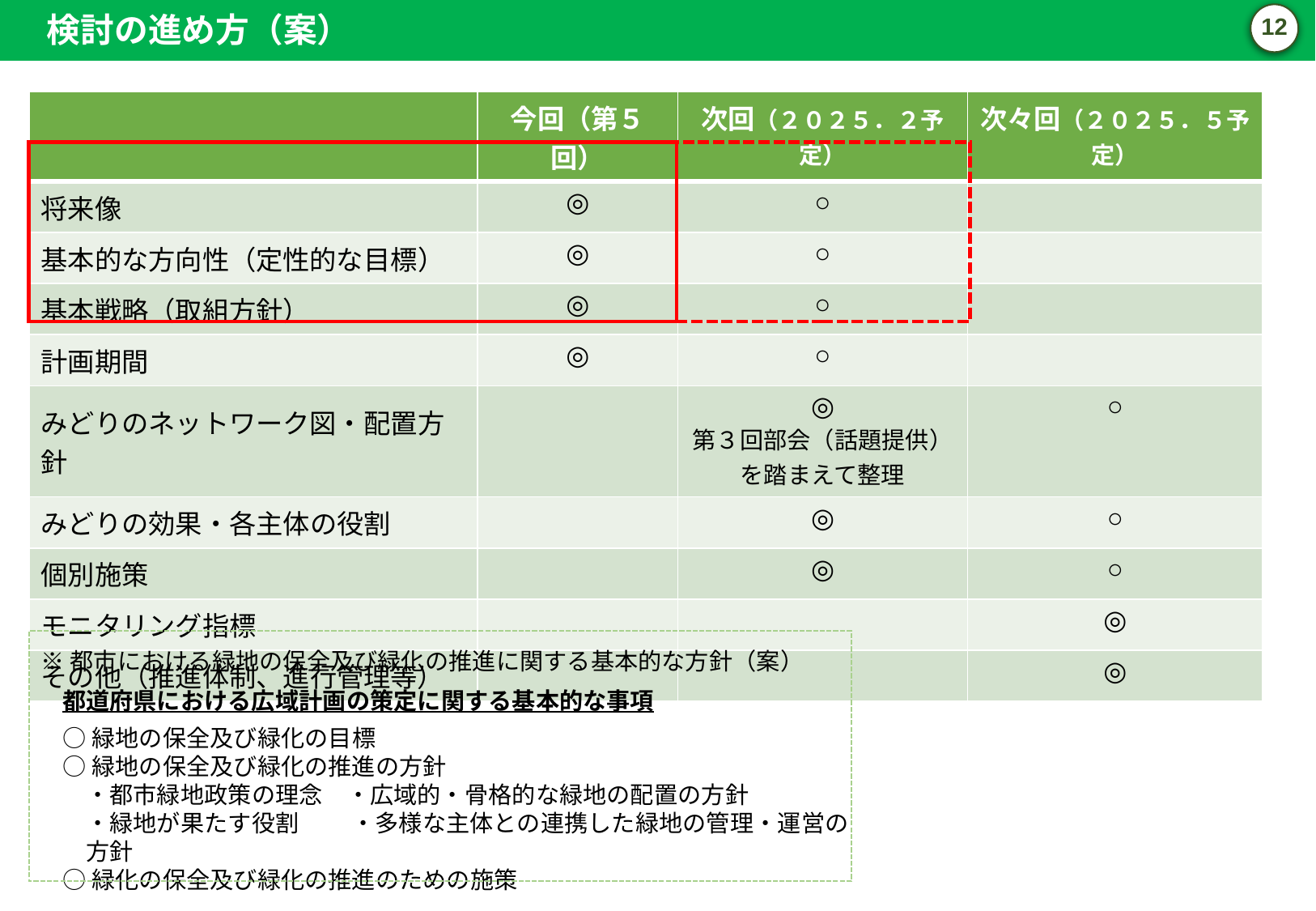

検討の進め方（案）
12
|  | 今回（第５回） | 次回（２０２５．２予定） | 次々回（２０２５．５予定） |
| --- | --- | --- | --- |
| 将来像 | ◎ | ○ |  |
| 基本的な方向性（定性的な目標） | ◎ | ○ |  |
| 基本戦略（取組方針） | ◎ | ○ |  |
| 計画期間 | ◎ | ○ |  |
| みどりのネットワーク図・配置方針 |  | ◎ 第３回部会（話題提供） を踏まえて整理 | ○ |
| みどりの効果・各主体の役割 |  | ◎ | ○ |
| 個別施策 |  | ◎ | ○ |
| モニタリング指標 |  |  | ◎ |
| その他（推進体制、進行管理等） |  |  | ◎ |

※都市における緑地の保全及び緑化の推進に関する基本的な方針（案）
都道府県における広域計画の策定に関する基本的な事項
○緑地の保全及び緑化の目標
○緑地の保全及び緑化の推進の方針
　・都市緑地政策の理念　・広域的・骨格的な緑地の配置の方針
　・緑地が果たす役割　　 ・多様な主体との連携した緑地の管理・運営の方針
○緑化の保全及び緑化の推進のための施策